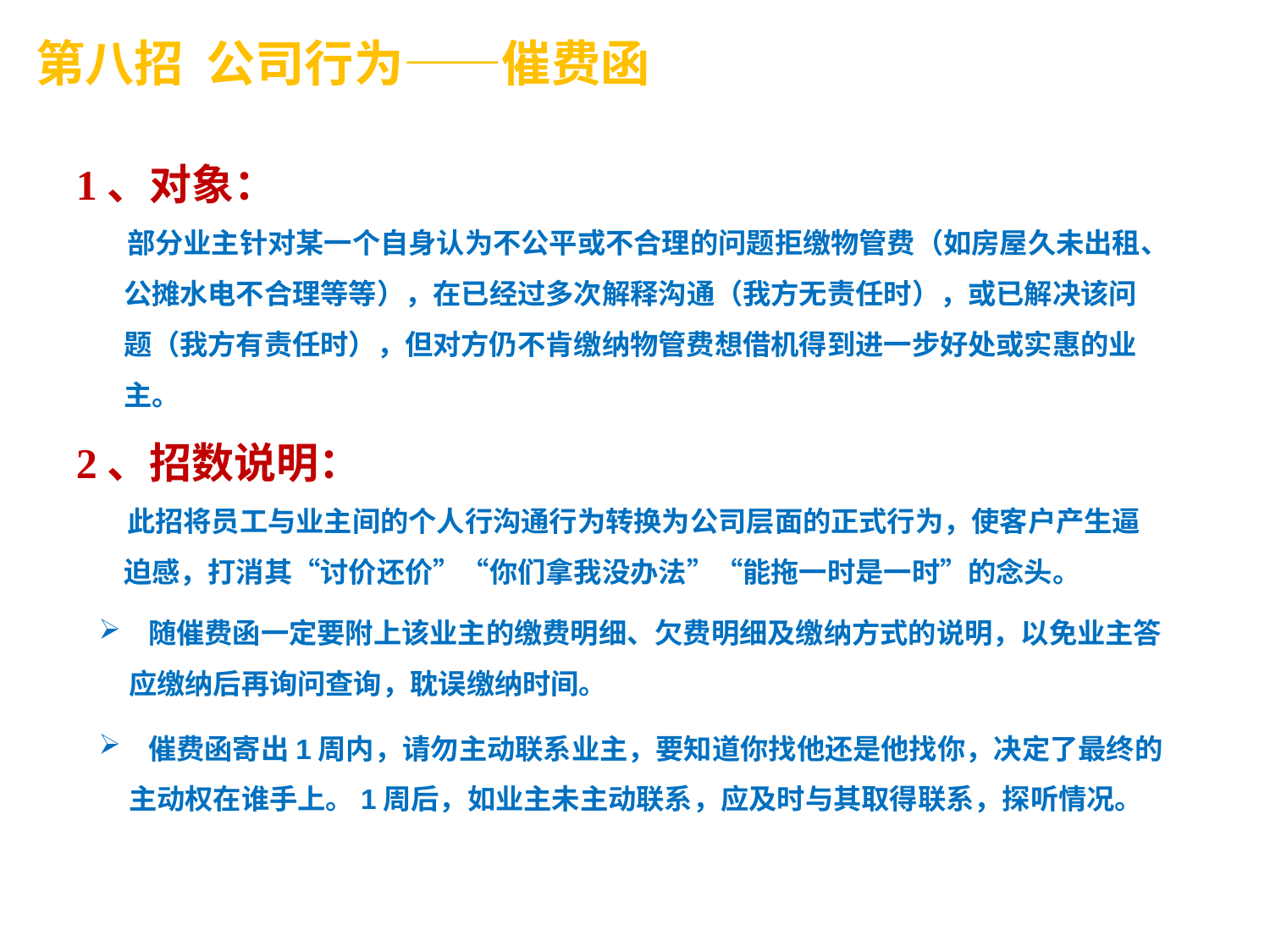

第八招  公司行为——催费函
1、对象：
       部分业主针对某一个自身认为不公平或不合理的问题拒缴物管费（如房屋久未出租、公摊水电不合理等等），在已经过多次解释沟通（我方无责任时），或已解决该问题（我方有责任时），但对方仍不肯缴纳物管费想借机得到进一步好处或实惠的业主。
2、招数说明：
       此招将员工与业主间的个人行沟通行为转换为公司层面的正式行为，使客户产生逼迫感，打消其“讨价还价”“你们拿我没办法”“能拖一时是一时”的念头。

  随催费函一定要附上该业主的缴费明细、欠费明细及缴纳方式的说明，以免业主答应缴纳后再询问查询，耽误缴纳时间。
  催费函寄出1周内，请勿主动联系业主，要知道你找他还是他找你，决定了最终的主动权在谁手上。1周后，如业主未主动联系，应及时与其取得联系，探听情况。